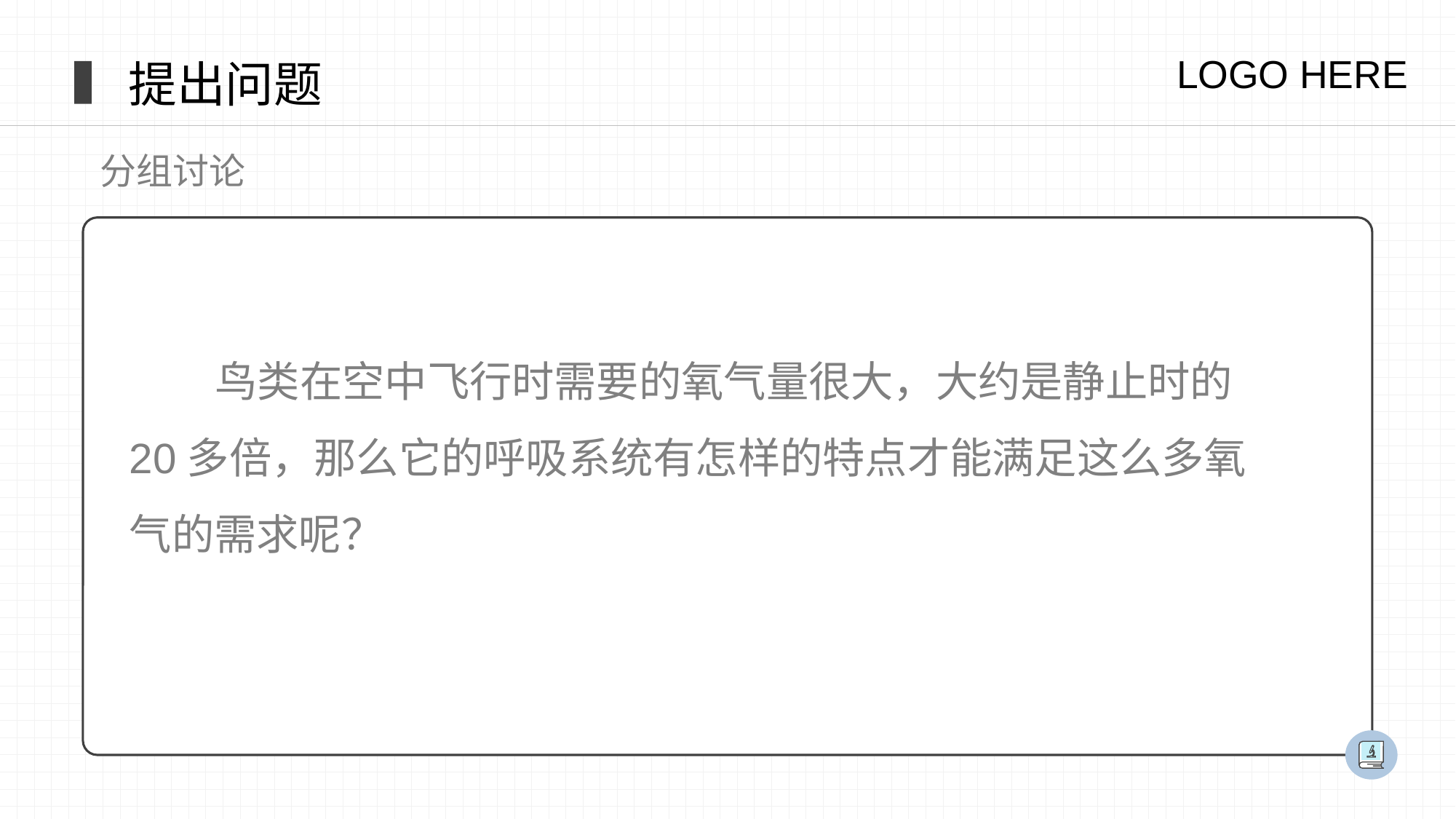

提出问题
分组讨论
        鸟类在空中飞行时需要的氧气量很大，大约是静止时的20多倍，那么它的呼吸系统有怎样的特点才能满足这么多氧气的需求呢？